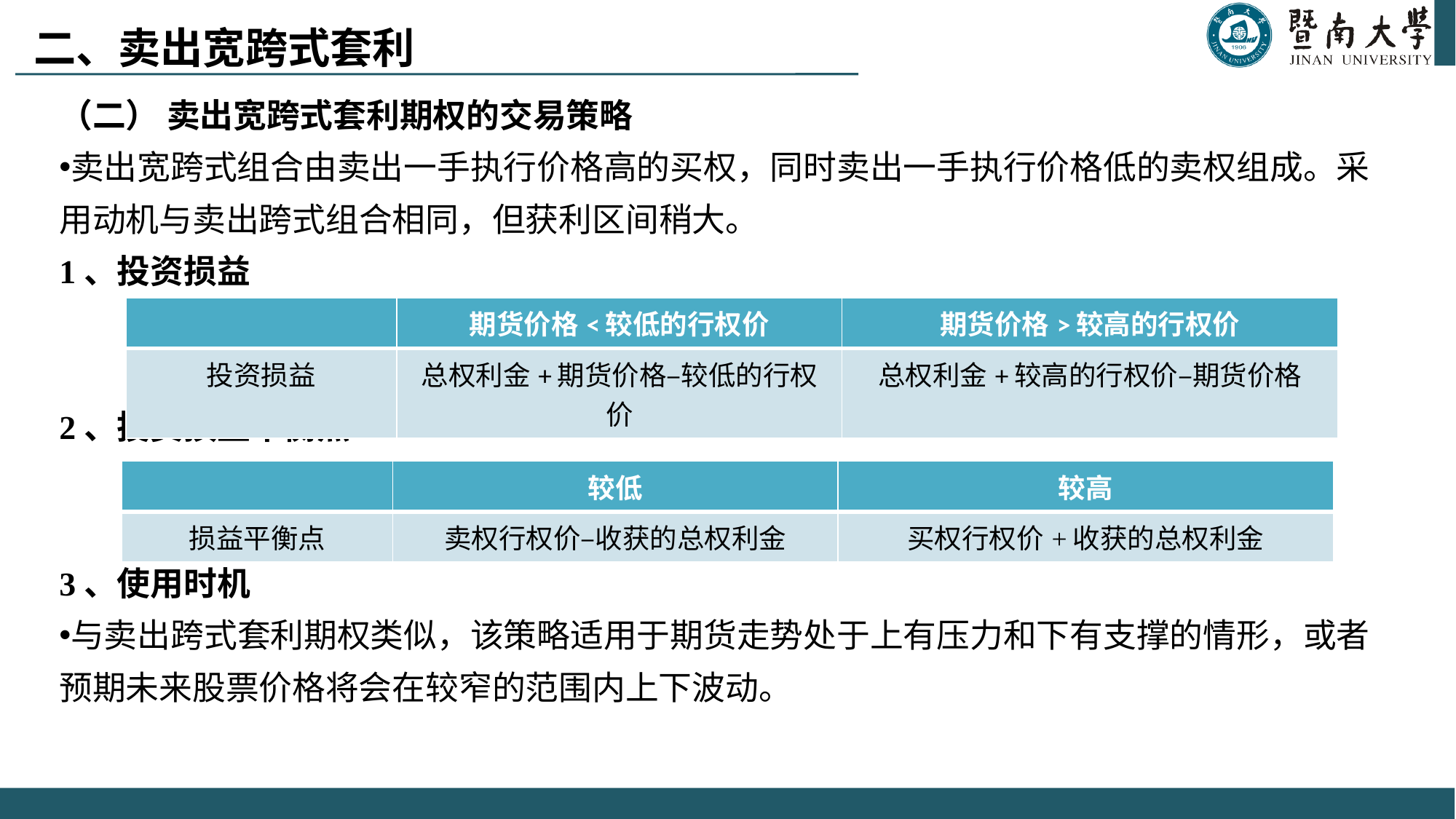

二、卖出宽跨式套利
（二） 卖出宽跨式套利期权的交易策略
卖出宽跨式组合由卖出一手执行价格高的买权，同时卖出一手执行价格低的卖权组成。采用动机与卖出跨式组合相同，但获利区间稍大。
1、投资损益

2、投资损益平衡点

3、使用时机
与卖出跨式套利期权类似，该策略适用于期货走势处于上有压力和下有支撑的情形，或者预期未来股票价格将会在较窄的范围内上下波动。

|  | 期货价格<较低的行权价 | 期货价格>较高的行权价 |
| --- | --- | --- |
| 投资损益 | 总权利金+期货价格–较低的行权价 | 总权利金+较高的行权价–期货价格 |
|  | 较低 | 较高 |
| --- | --- | --- |
| 损益平衡点 | 卖权行权价–收获的总权利金 | 买权行权价+收获的总权利金 |